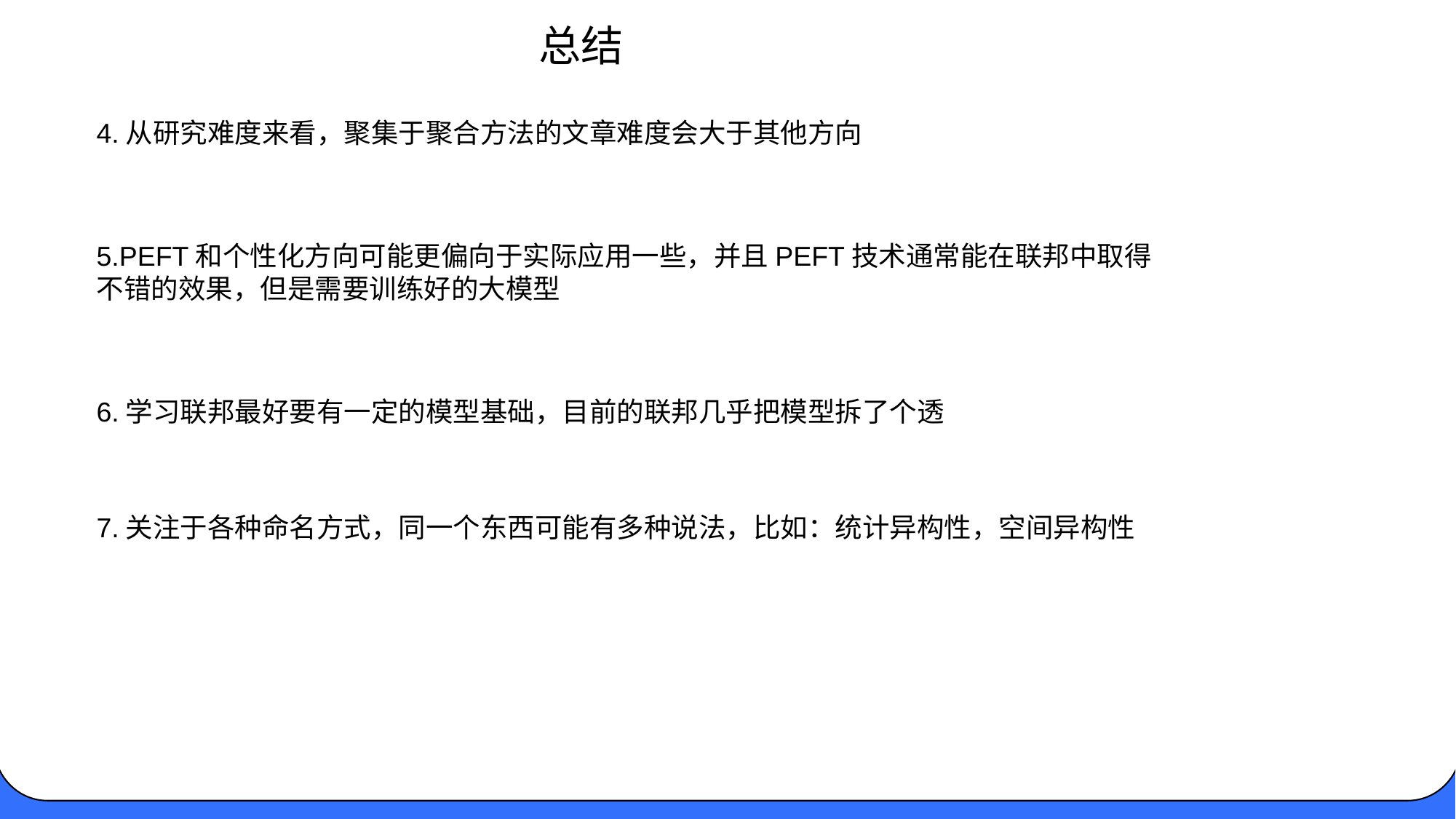

总结
4.从研究难度来看，聚集于聚合方法的文章难度会大于其他方向
5.PEFT和个性化方向可能更偏向于实际应用一些，并且PEFT技术通常能在联邦中取得不错的效果，但是需要训练好的大模型
6.学习联邦最好要有一定的模型基础，目前的联邦几乎把模型拆了个透
7.关注于各种命名方式，同一个东西可能有多种说法，比如：统计异构性，空间异构性